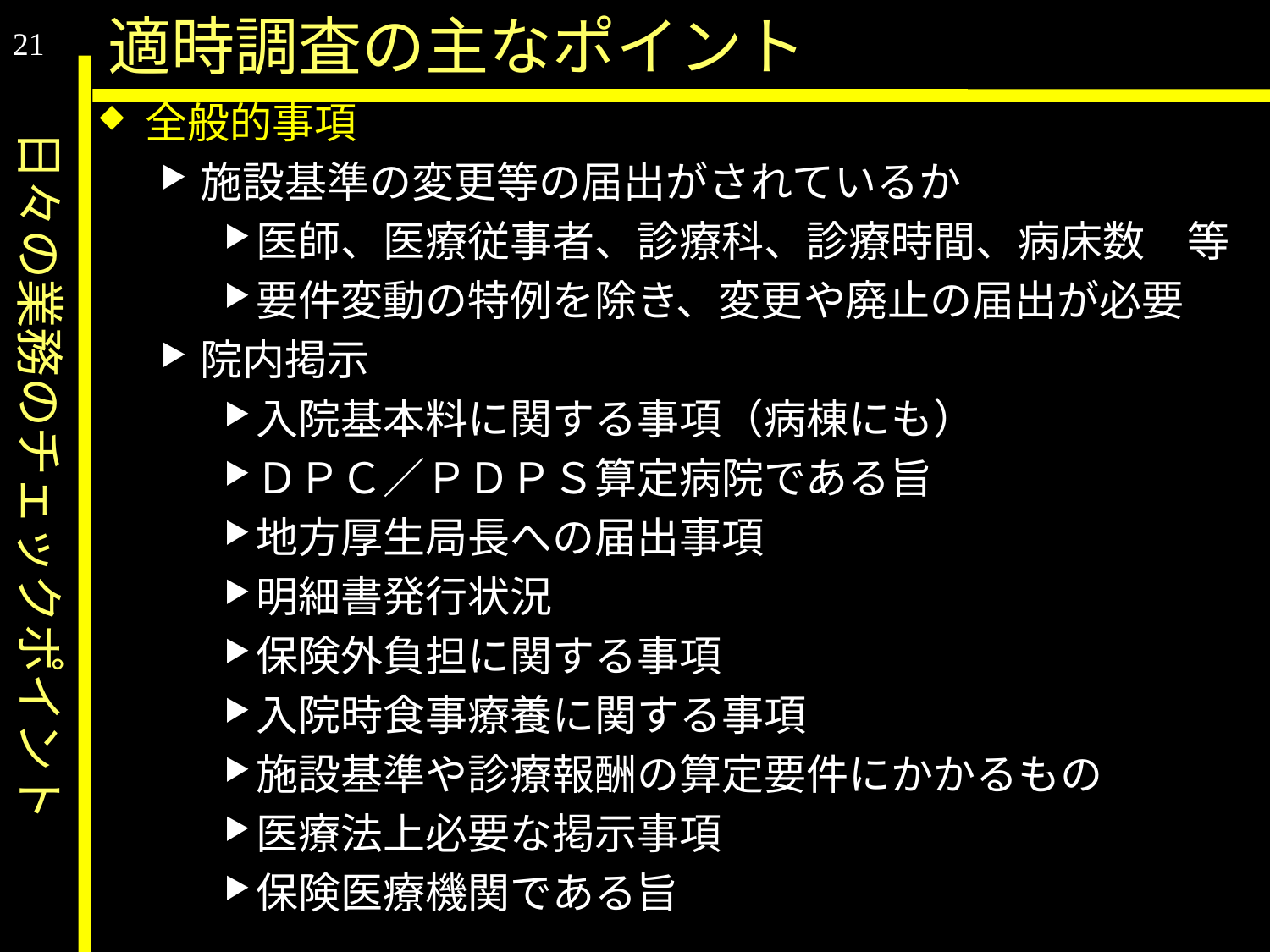

日々の業務のチェックポイント
適時調査の主なポイント
21

全般的事項
施設基準の変更等の届出がされているか
医師、医療従事者、診療科、診療時間、病床数　等
要件変動の特例を除き、変更や廃止の届出が必要
院内掲示
入院基本料に関する事項（病棟にも）
ＤＰＣ／ＰＤＰＳ算定病院である旨
地方厚生局長への届出事項
明細書発行状況
保険外負担に関する事項
入院時食事療養に関する事項
施設基準や診療報酬の算定要件にかかるもの
医療法上必要な掲示事項
保険医療機関である旨